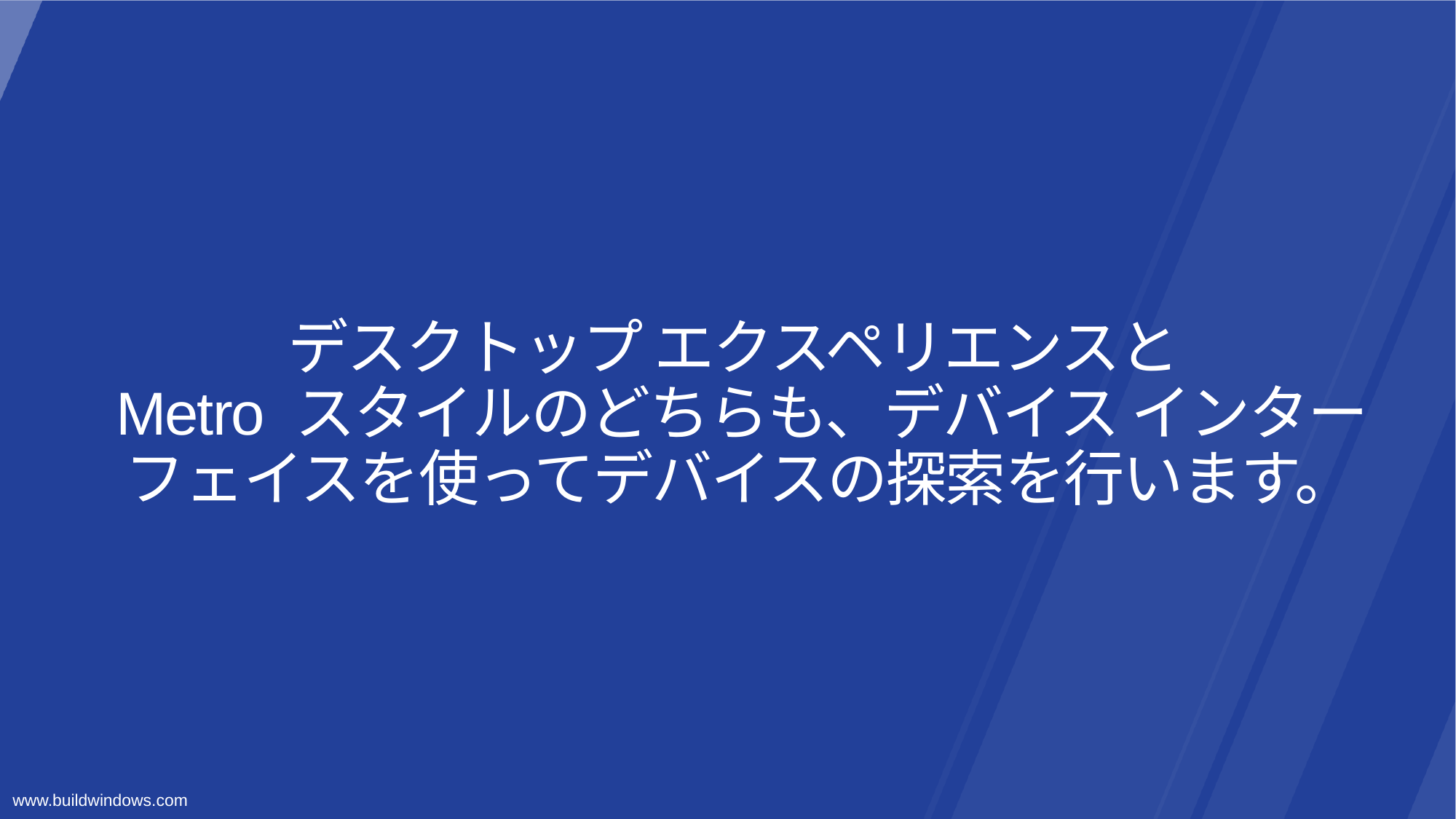

# デスクトップ エクスペリエンスと Metro スタイルのどちらも、デバイス インターフェイスを使ってデバイスの探索を行います。